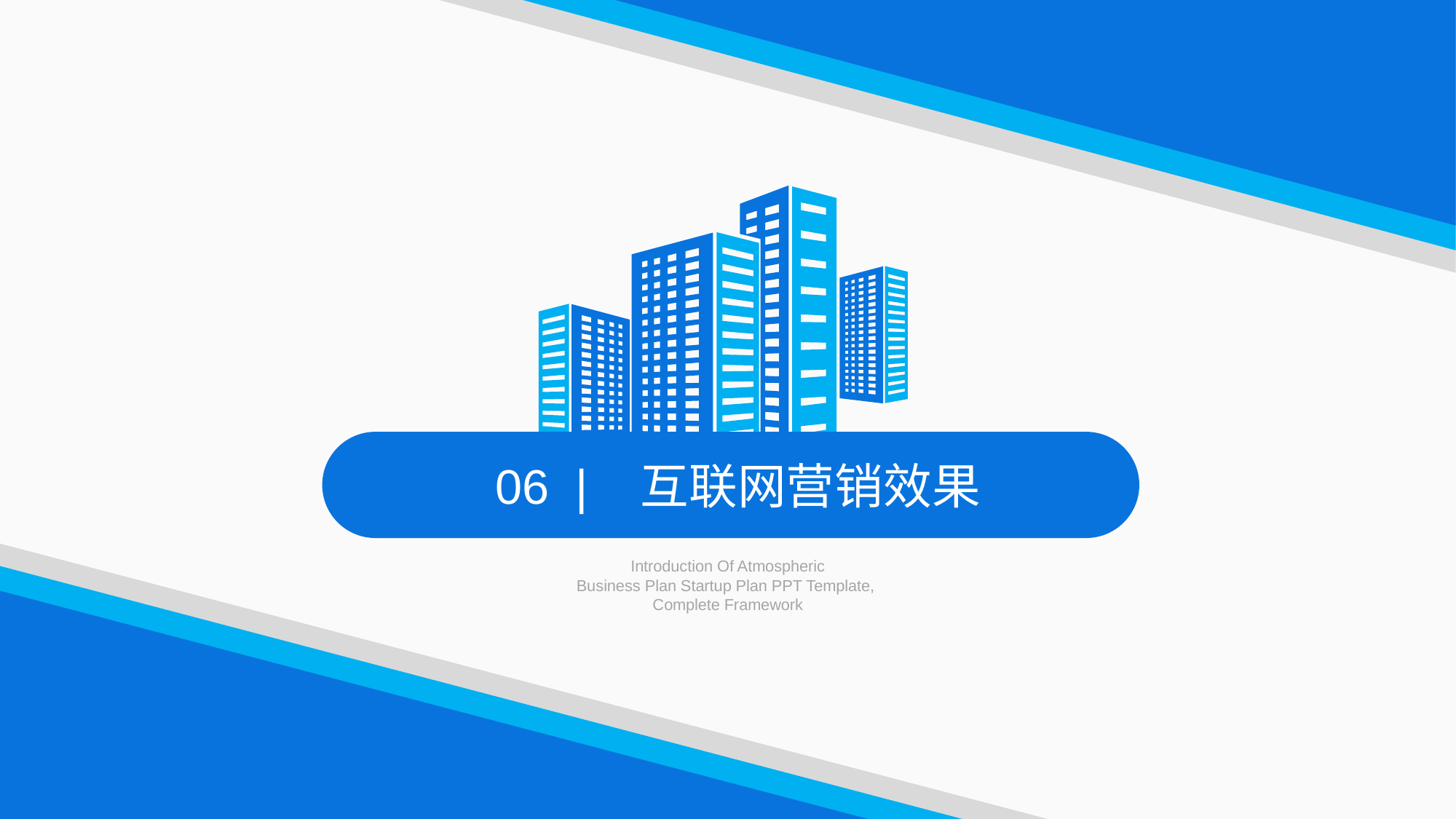

06  |   互联网营销效果

Introduction Of Atmospheric
Business Plan Startup Plan PPT Template,
Complete Framework